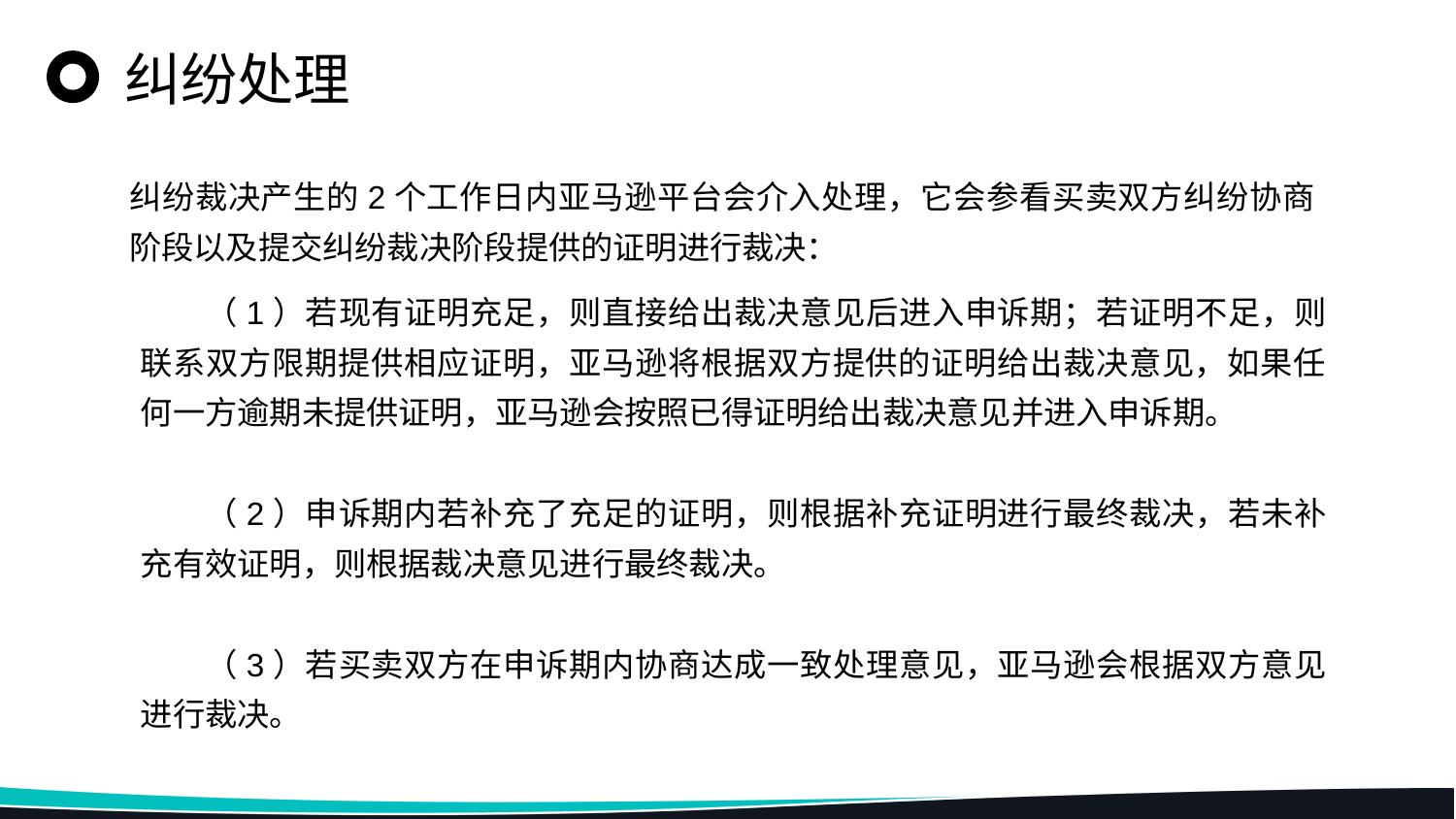

纠纷处理
纠纷裁决产生的2个工作日内亚马逊平台会介入处理，它会参看买卖双方纠纷协商阶段以及提交纠纷裁决阶段提供的证明进行裁决：
（1）若现有证明充足，则直接给出裁决意见后进入申诉期；若证明不足，则联系双方限期提供相应证明，亚马逊将根据双方提供的证明给出裁决意见，如果任何一方逾期未提供证明，亚马逊会按照已得证明给出裁决意见并进入申诉期。

（2）申诉期内若补充了充足的证明，则根据补充证明进行最终裁决，若未补充有效证明，则根据裁决意见进行最终裁决。

（3）若买卖双方在申诉期内协商达成一致处理意见，亚马逊会根据双方意见进行裁决。